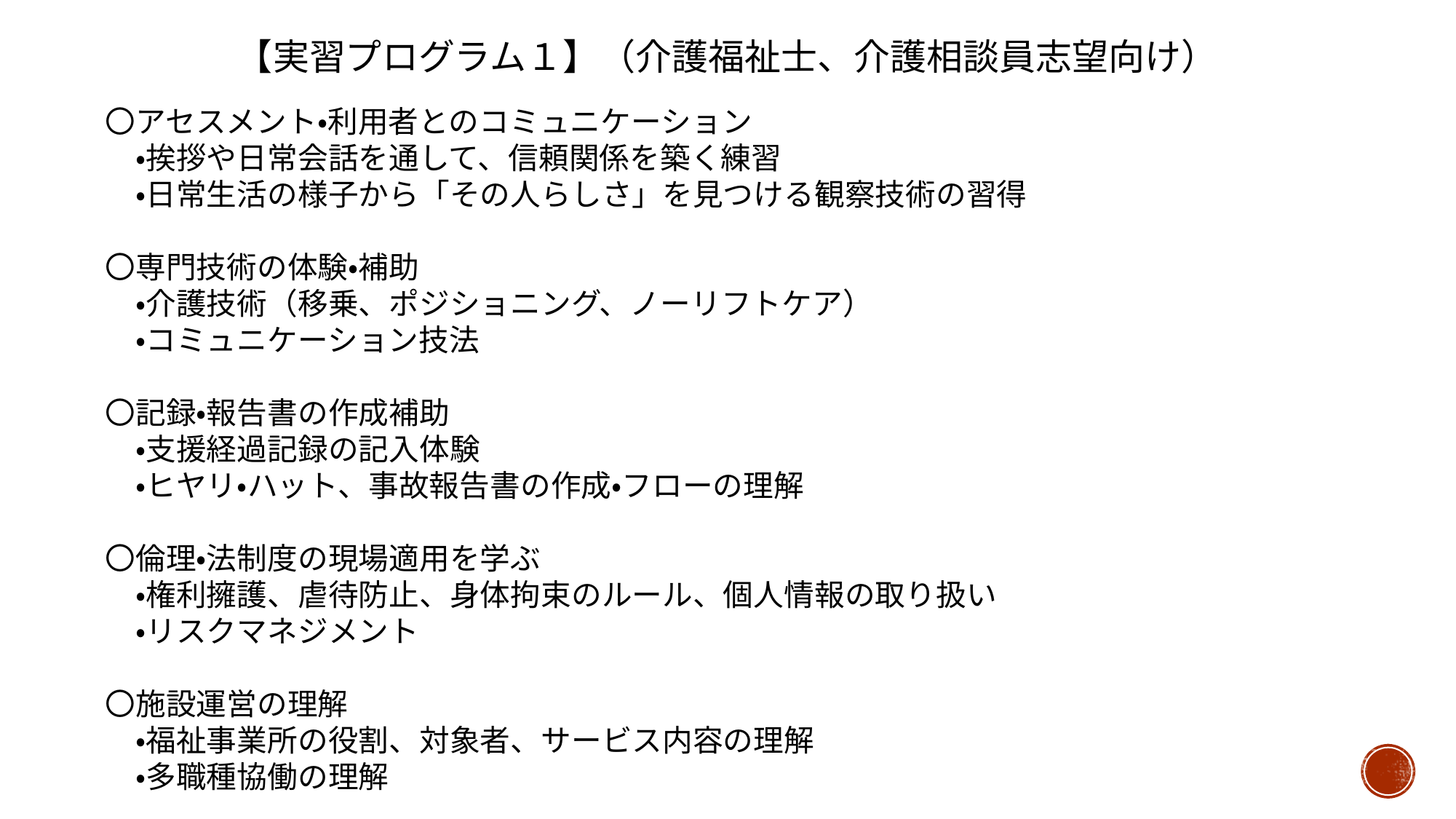

【実習プログラム１】（介護福祉士、介護相談員志望向け）
〇アセスメント・利用者とのコミュニケーション
　・挨拶や日常会話を通して、信頼関係を築く練習
　・日常生活の様子から「その人らしさ」を見つける観察技術の習得

〇専門技術の体験・補助
　・介護技術（移乗、ポジショニング、ノーリフトケア）
　・コミュニケーション技法

〇記録・報告書の作成補助
　・支援経過記録の記入体験
　・ヒヤリ・ハット、事故報告書の作成・フローの理解

〇倫理・法制度の現場適用を学ぶ
　・権利擁護、虐待防止、身体拘束のルール、個人情報の取り扱い
　・リスクマネジメント

〇施設運営の理解
　・福祉事業所の役割、対象者、サービス内容の理解
　・多職種協働の理解